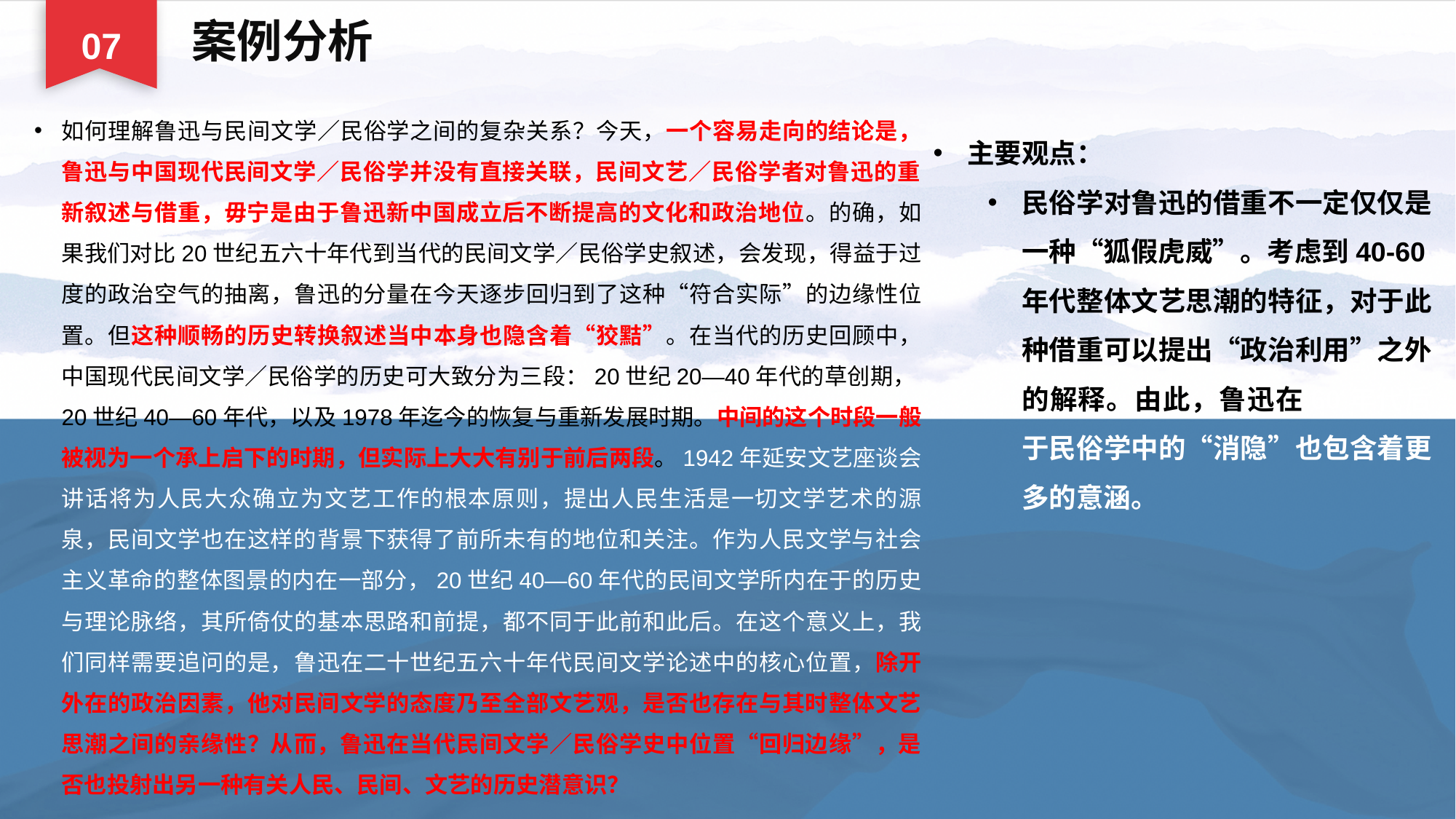

07
案例分析
如何理解鲁迅与民间文学／民俗学之间的复杂关系？今天，一个容易走向的结论是，鲁迅与中国现代民间文学／民俗学并没有直接关联，民间文艺／民俗学者对鲁迅的重新叙述与借重，毋宁是由于鲁迅新中国成立后不断提高的文化和政治地位。的确，如果我们对比20世纪五六十年代到当代的民间文学／民俗学史叙述，会发现，得益于过度的政治空气的抽离，鲁迅的分量在今天逐步回归到了这种“符合实际”的边缘性位置。但这种顺畅的历史转换叙述当中本身也隐含着“狡黠”。在当代的历史回顾中，中国现代民间文学／民俗学的历史可大致分为三段：20世纪20—40年代的草创期，20世纪40—60年代，以及1978年迄今的恢复与重新发展时期。中间的这个时段一般被视为一个承上启下的时期，但实际上大大有别于前后两段。1942年延安文艺座谈会讲话将为人民大众确立为文艺工作的根本原则，提出人民生活是一切文学艺术的源泉，民间文学也在这样的背景下获得了前所未有的地位和关注。作为人民文学与社会主义革命的整体图景的内在一部分，20世纪40—60年代的民间文学所内在于的历史与理论脉络，其所倚仗的基本思路和前提，都不同于此前和此后。在这个意义上，我们同样需要追问的是，鲁迅在二十世纪五六十年代民间文学论述中的核心位置，除开外在的政治因素，他对民间文学的态度乃至全部文艺观，是否也存在与其时整体文艺思潮之间的亲缘性？从而，鲁迅在当代民间文学／民俗学史中位置“回归边缘”，是否也投射出另一种有关人民、民间、文艺的历史潜意识？
主要观点：
民俗学对鲁迅的借重不一定仅仅是一种“狐假虎威”。考虑到40-60年代整体文艺思潮的特征，对于此种借重可以提出“政治利用”之外的解释。由此，鲁迅在60年代后于民俗学中的“消隐”也包含着更多的意涵。